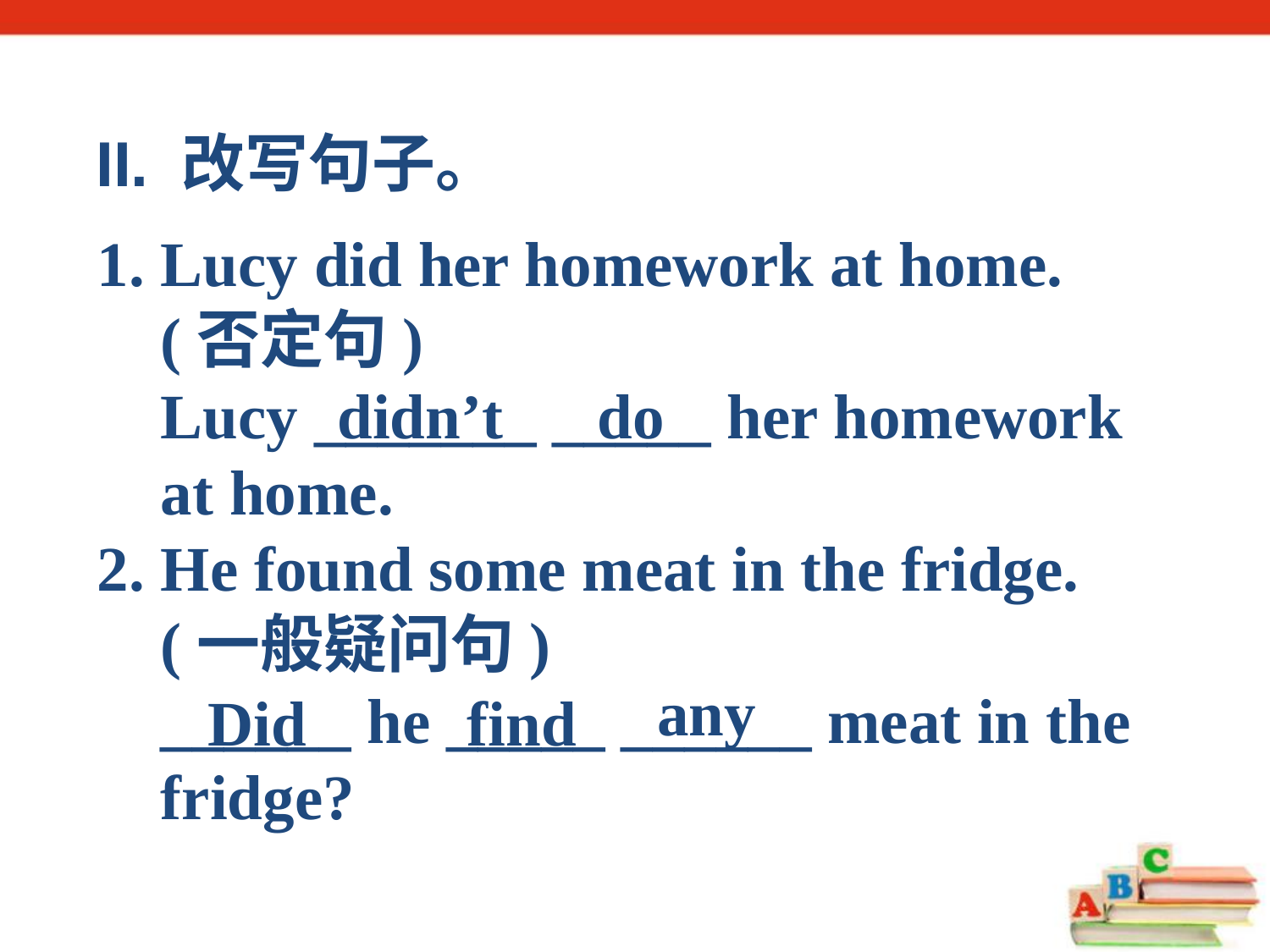

II. 改写句子。
1. Lucy did her homework at home.
    (否定句)
    Lucy _______ _____ her homework
    at home.
2. He found some meat in the fridge.
    (一般疑问句)
    ______ he _____ ______ meat in the
    fridge?
didn’t
do
any
Did
find